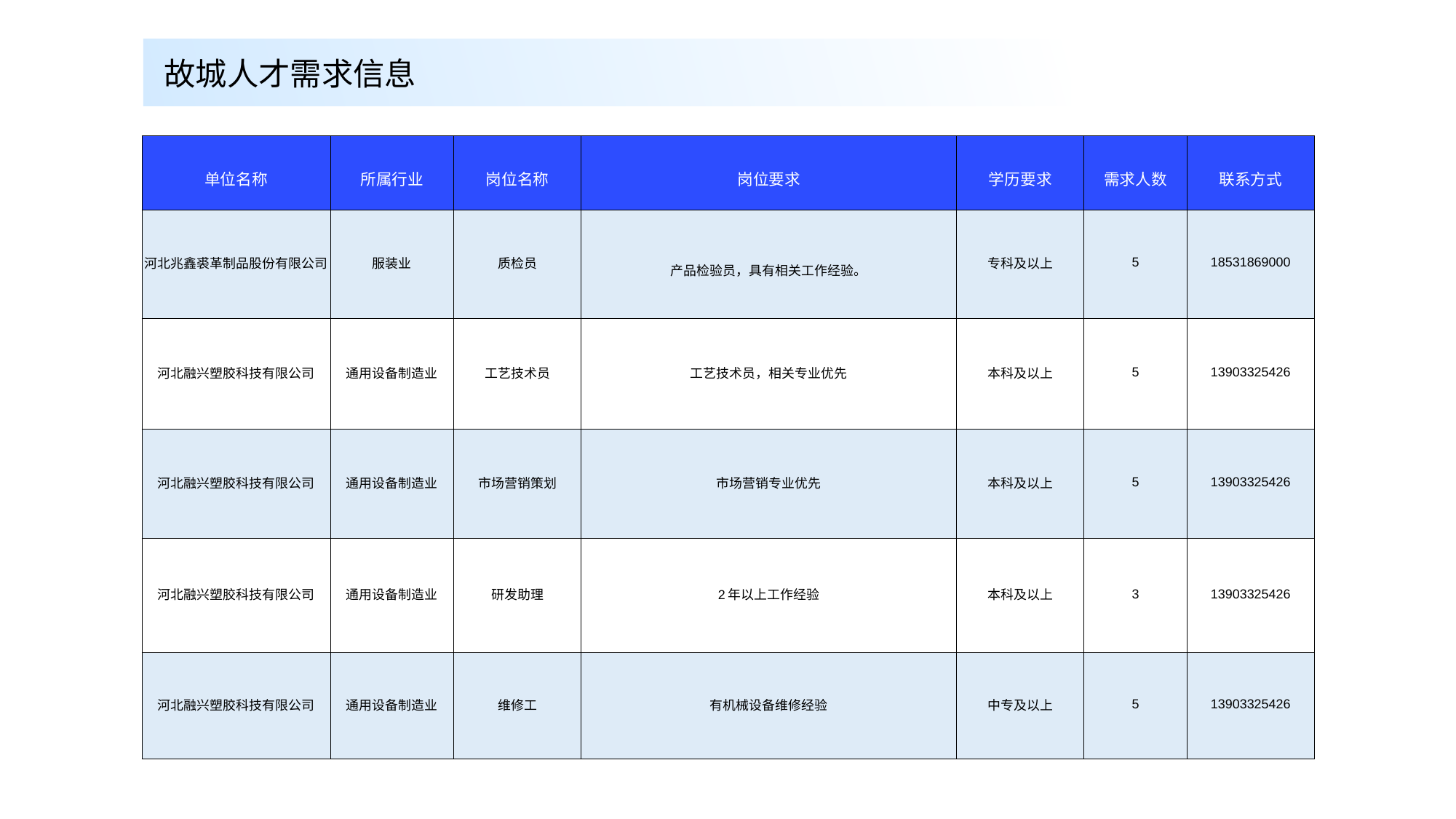

故城人才需求信息
| 单位名称 | 所属行业 | 岗位名称 | 岗位要求 | 学历要求 | 需求人数 | 联系方式 |
| --- | --- | --- | --- | --- | --- | --- |
| 河北兆鑫裘革制品股份有限公司 | 服装业 | 质检员 | 产品检验员，具有相关工作经验。 | 专科及以上 | 5 | 18531869000 |
| 河北融兴塑胶科技有限公司 | 通用设备制造业 | 工艺技术员 | 工艺技术员，相关专业优先 | 本科及以上 | 5 | 13903325426 |
| 河北融兴塑胶科技有限公司 | 通用设备制造业 | 市场营销策划 | 市场营销专业优先 | 本科及以上 | 5 | 13903325426 |
| 河北融兴塑胶科技有限公司 | 通用设备制造业 | 研发助理 | 2年以上工作经验 | 本科及以上 | 3 | 13903325426 |
| 河北融兴塑胶科技有限公司 | 通用设备制造业 | 维修工 | 有机械设备维修经验 | 中专及以上 | 5 | 13903325426 |
45